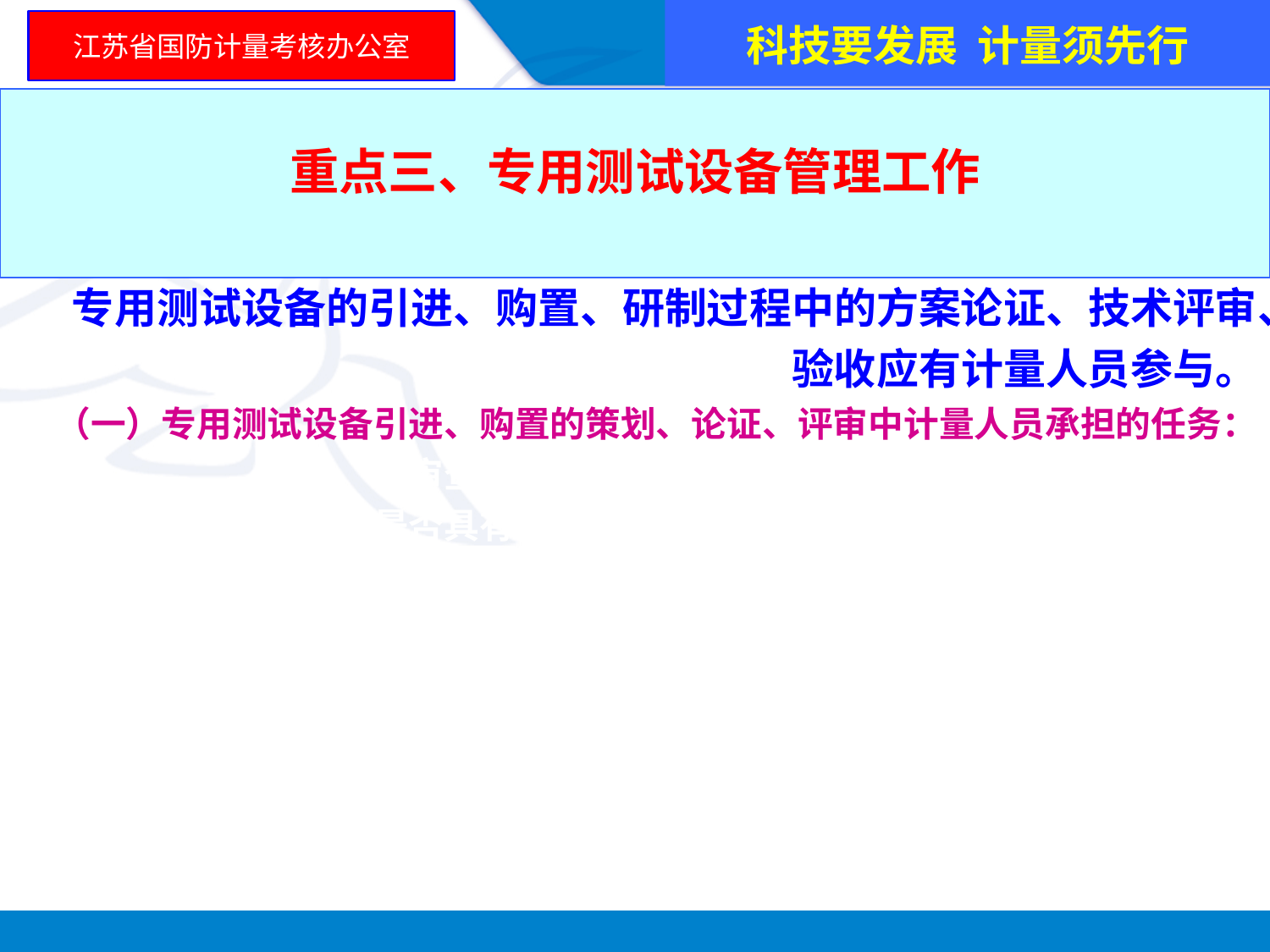

科技要发展  计量须先行
江苏省国防计量考核办公室
重点三、专用测试设备管理工作

专用测试设备的引进、购置、研制过程中的方案论证、技术评审、验收应有计量人员参与。
（一）专用测试设备引进、购置的策划、论证、评审中计量人员承担的任务：
    审查设备选型、设备性能指标是否满足测试指标要求；
    审查专用测试设备是否具有可计量性（设备是否有校准的接口、设备的性能指标是否可以校准等）；
    技术文件和技术资料是否能作为编制校准规范的依据；
    分析本单位计量资源和上级计量技术机构的校准能力，确定该专用测试设备是否能够溯源。
    确定本单位是否需要购置或研制相应的校准设备；
    本单位如果能够自行校准，是否需要编制校准规范。